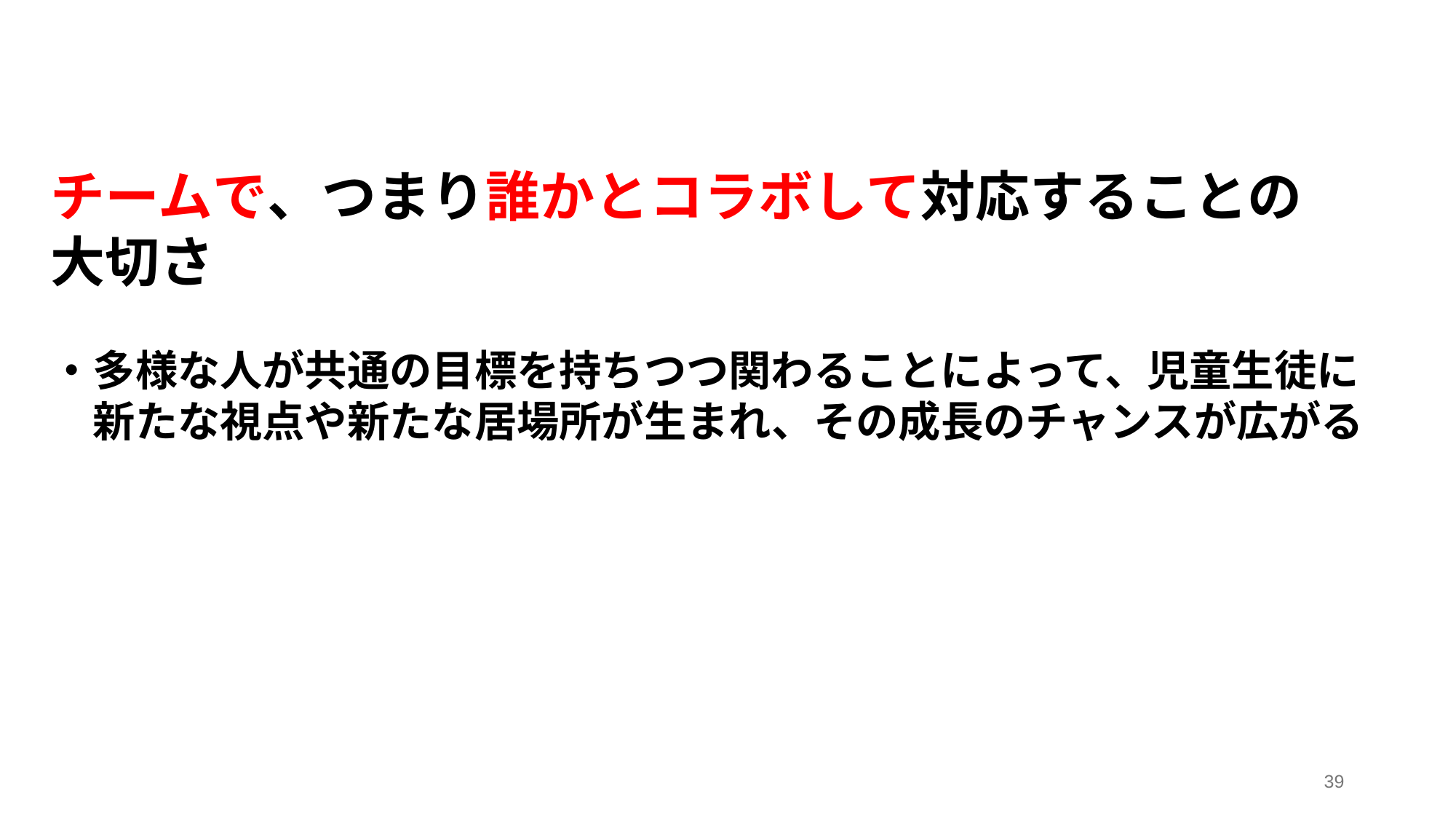

チームで、つまり誰かとコラボして対応することの
大切さ

・多様な人が共通の目標を持ちつつ関わることによって、児童生徒に
　新たな視点や新たな居場所が生まれ、その成長のチャンスが広がる
39